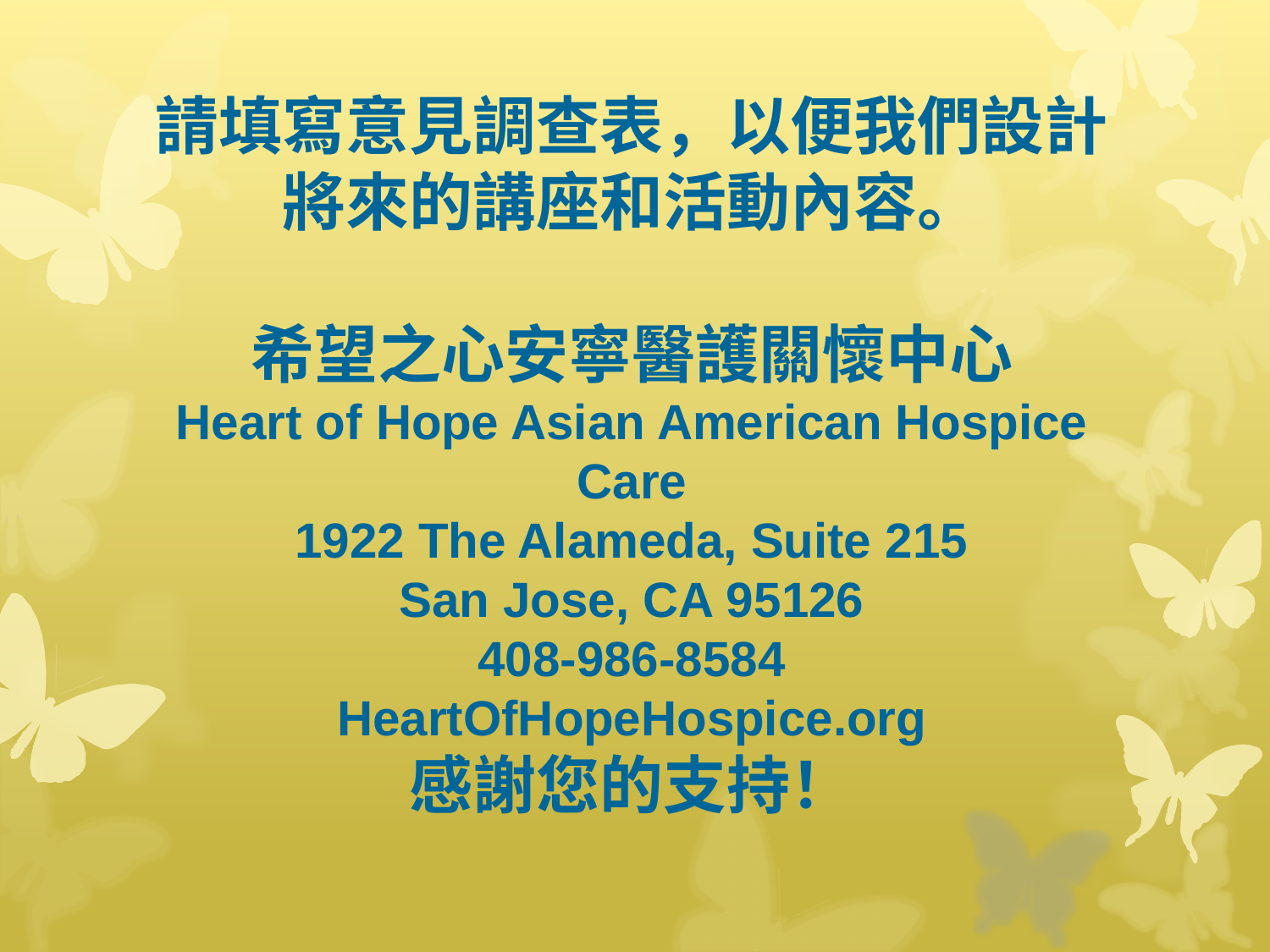

# 請填寫意見調查表，以便我們設計將來的講座和活動內容。 希望之心安寧醫護關懷中心 Heart of Hope Asian American Hospice Care 1922 The Alameda, Suite 215 San Jose, CA 95126 408-986-8584 HeartOfHopeHospice.org 感謝您的支持！